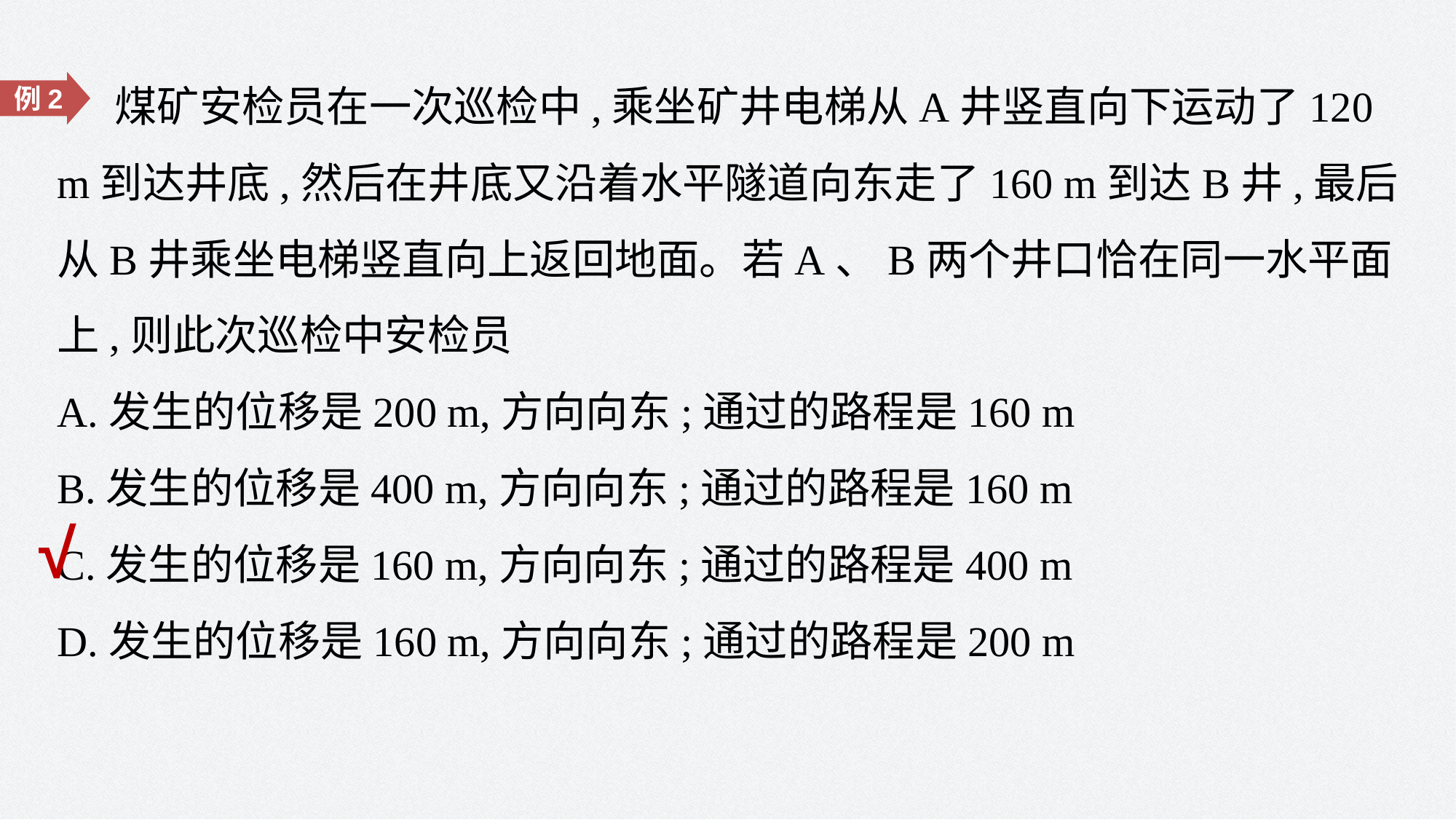

煤矿安检员在一次巡检中,乘坐矿井电梯从A井竖直向下运动了120 m到达井底,然后在井底又沿着水平隧道向东走了160 m到达B井,最后从B井乘坐电梯竖直向上返回地面。若A、B两个井口恰在同一水平面上,则此次巡检中安检员
A.发生的位移是200 m,方向向东;通过的路程是160 m
B.发生的位移是400 m,方向向东;通过的路程是160 m
C.发生的位移是160 m,方向向东;通过的路程是400 m
D.发生的位移是160 m,方向向东;通过的路程是200 m

例2
√